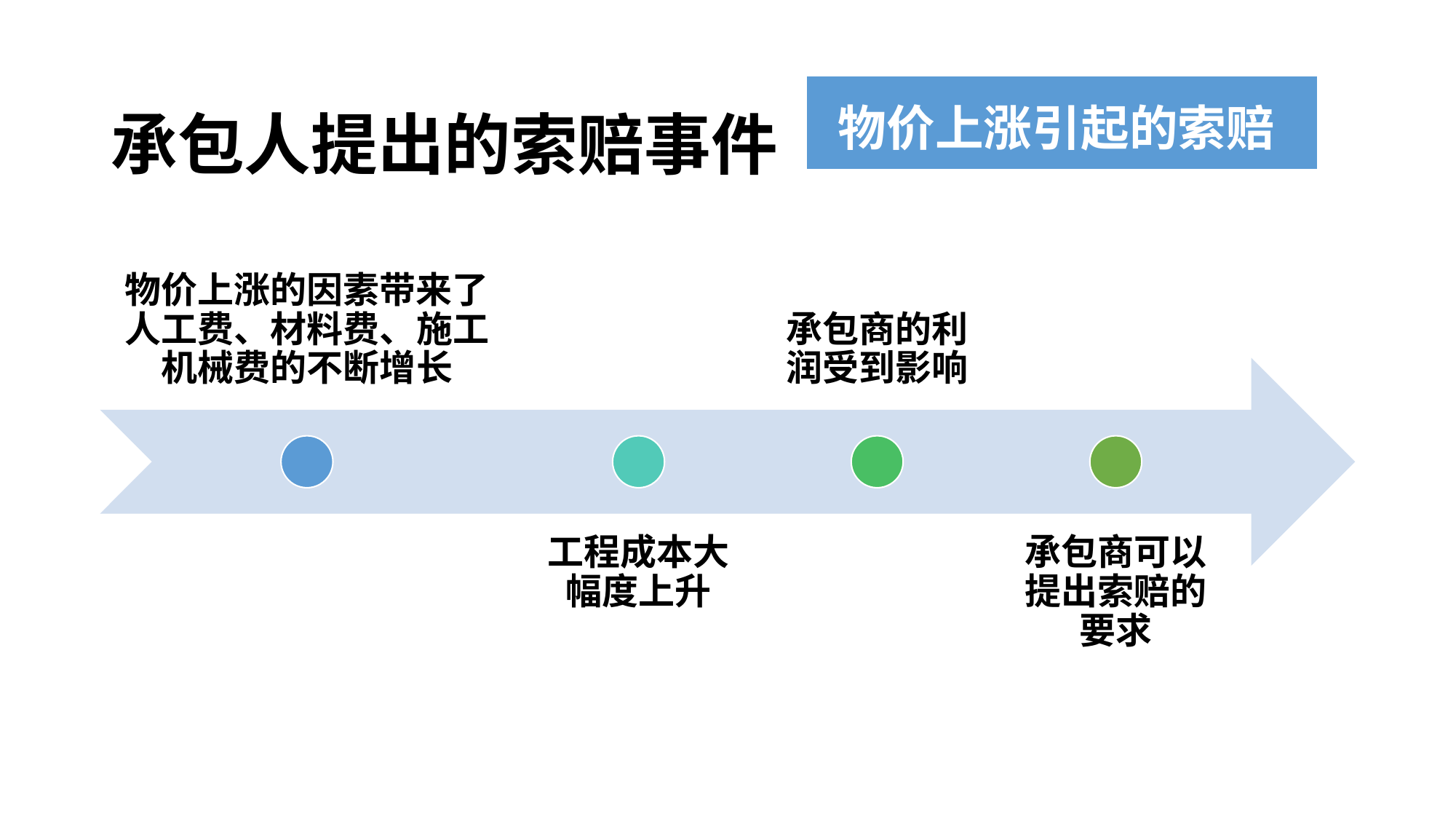

# 承包人提出的索赔事件
物价上涨引起的索赔
物价上涨的因素带来了人工费、材料费、施工机械费的不断增长
工程成本大幅度上升
承包商的利润受到影响
承包商可以提出索赔的要求